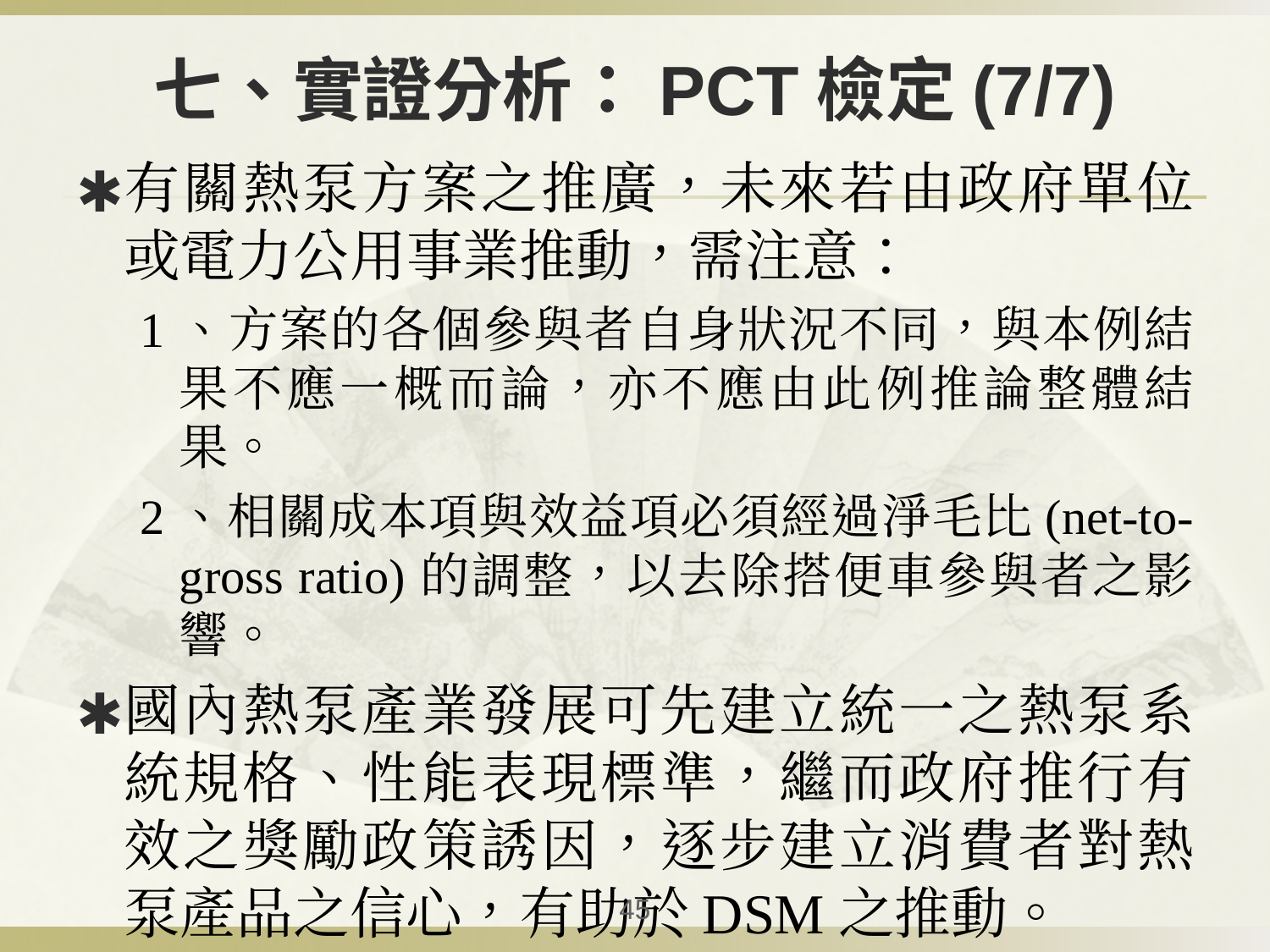

# 七、實證分析：PCT檢定(7/7)
有關熱泵方案之推廣，未來若由政府單位或電力公用事業推動，需注意：
1、方案的各個參與者自身狀況不同，與本例結果不應一概而論，亦不應由此例推論整體結果。
2、相關成本項與效益項必須經過淨毛比(net-to-gross ratio)的調整，以去除搭便車參與者之影響。
國內熱泵產業發展可先建立統一之熱泵系統規格、性能表現標準，繼而政府推行有效之獎勵政策誘因，逐步建立消費者對熱泵產品之信心，有助於DSM之推動。
45